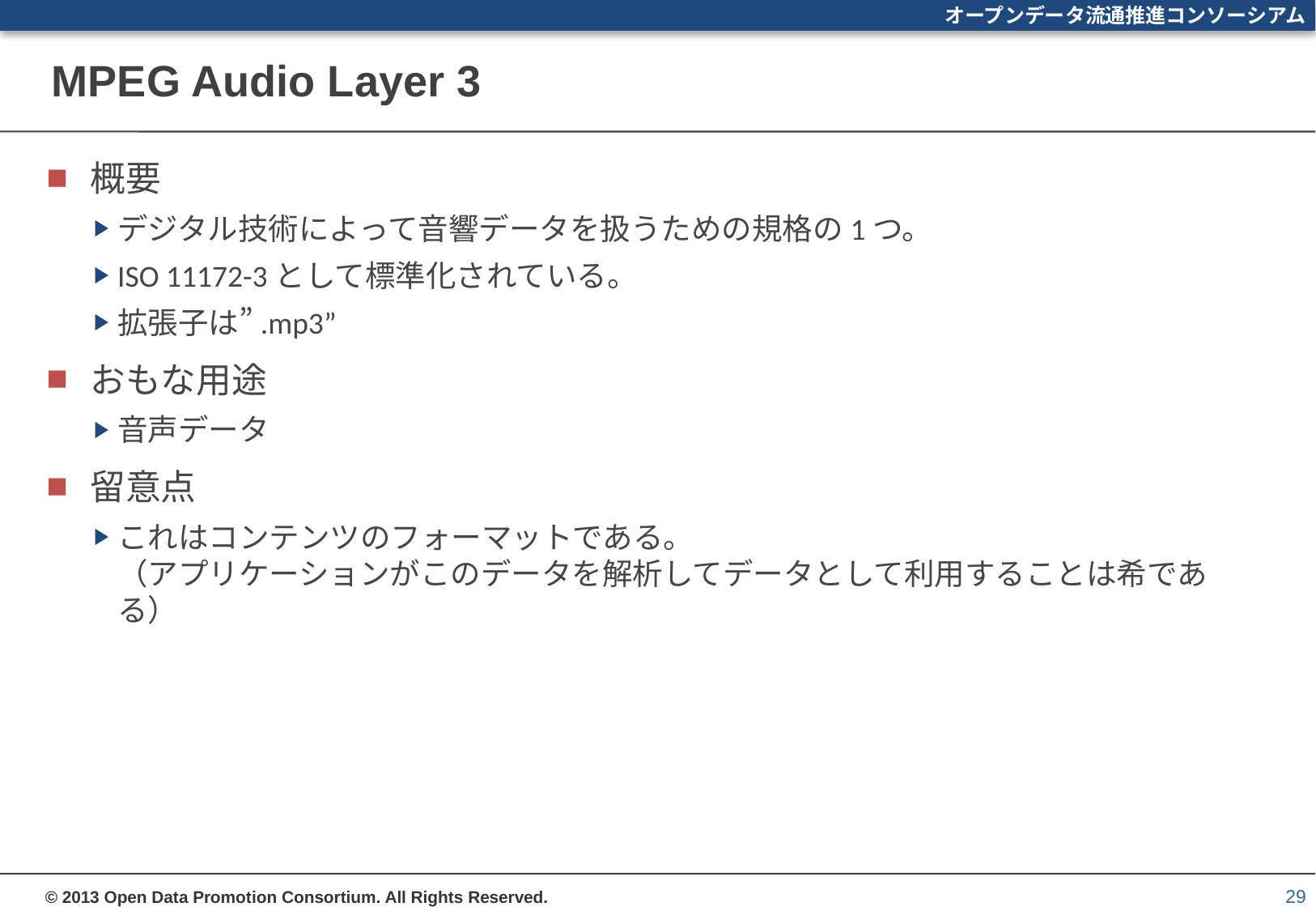

# MPEG Audio Layer 3
概要
デジタル技術によって音響データを扱うための規格の1つ。
ISO 11172-3として標準化されている。
拡張子は”.mp3”
おもな用途
音声データ
留意点
これはコンテンツのフォーマットである。
（アプリケーションがこのデータを解析してデータとして利用することは希である）
29